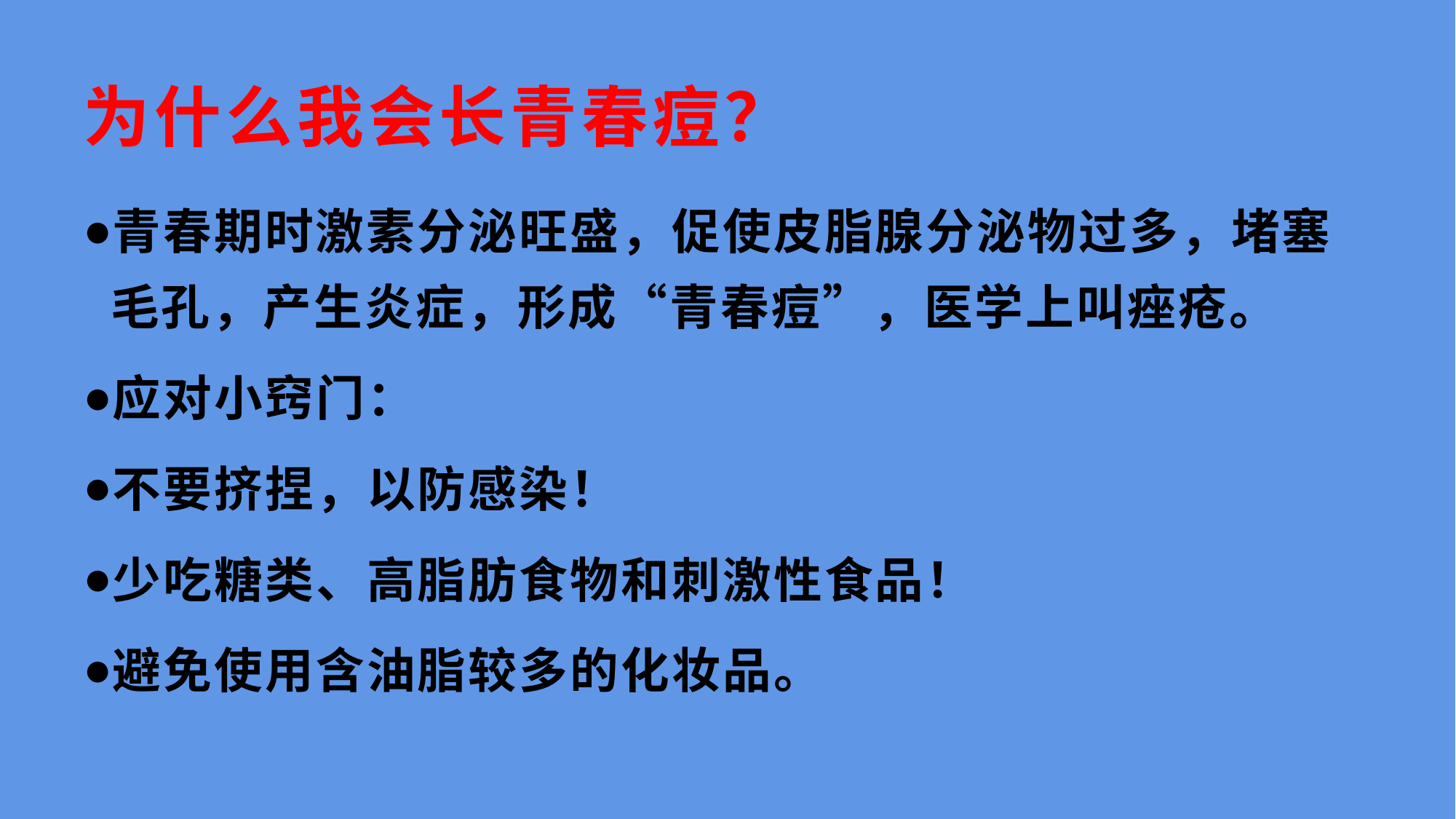

# 为什么我会长青春痘？
青春期时激素分泌旺盛，促使皮脂腺分泌物过多，堵塞毛孔，产生炎症，形成“青春痘”，医学上叫痤疮。
应对小窍门：
不要挤捏，以防感染！
少吃糖类、高脂肪食物和刺激性食品！
避免使用含油脂较多的化妆品。